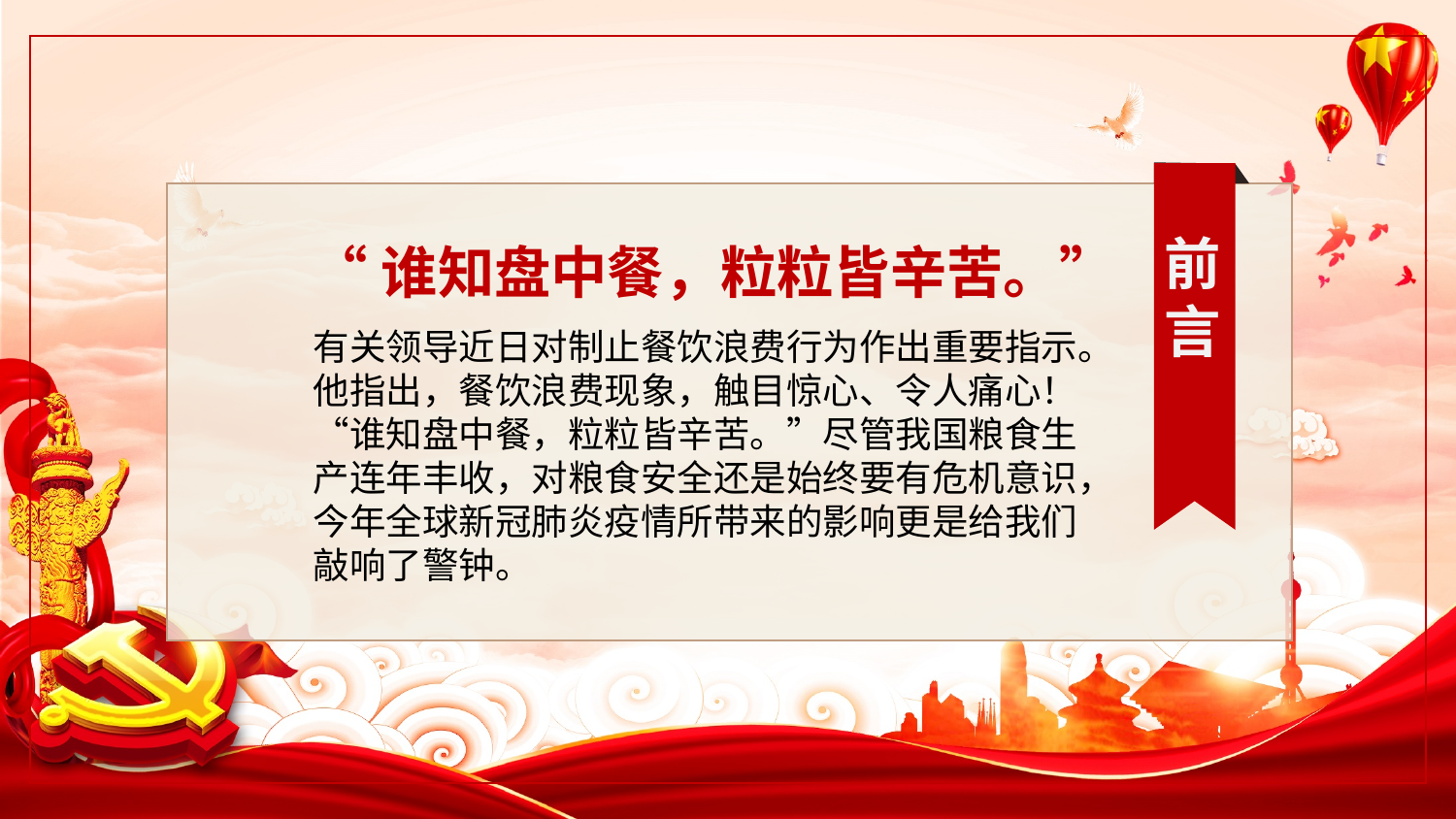

前
言
“谁知盘中餐，粒粒皆辛苦。”
有关领导近日对制止餐饮浪费行为作出重要指示。他指出，餐饮浪费现象，触目惊心、令人痛心！“谁知盘中餐，粒粒皆辛苦。”尽管我国粮食生产连年丰收，对粮食安全还是始终要有危机意识，今年全球新冠肺炎疫情所带来的影响更是给我们敲响了警钟。